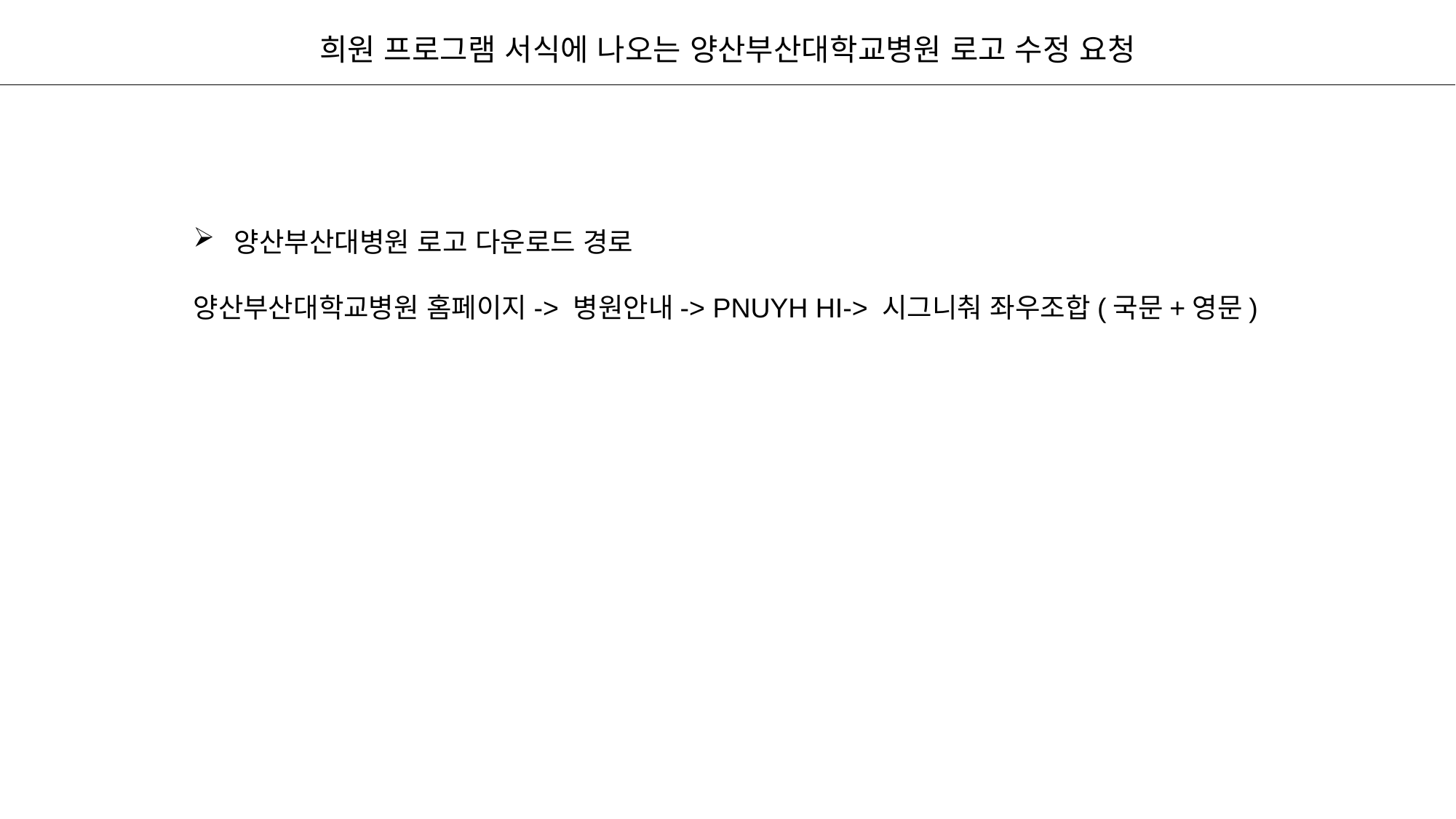

희원 프로그램 서식에 나오는 양산부산대학교병원 로고 수정 요청

양산부산대병원 로고 다운로드 경로

양산부산대학교병원 홈페이지-> 병원안내-> PNUYH HI-> 시그니춰 좌우조합(국문+영문)